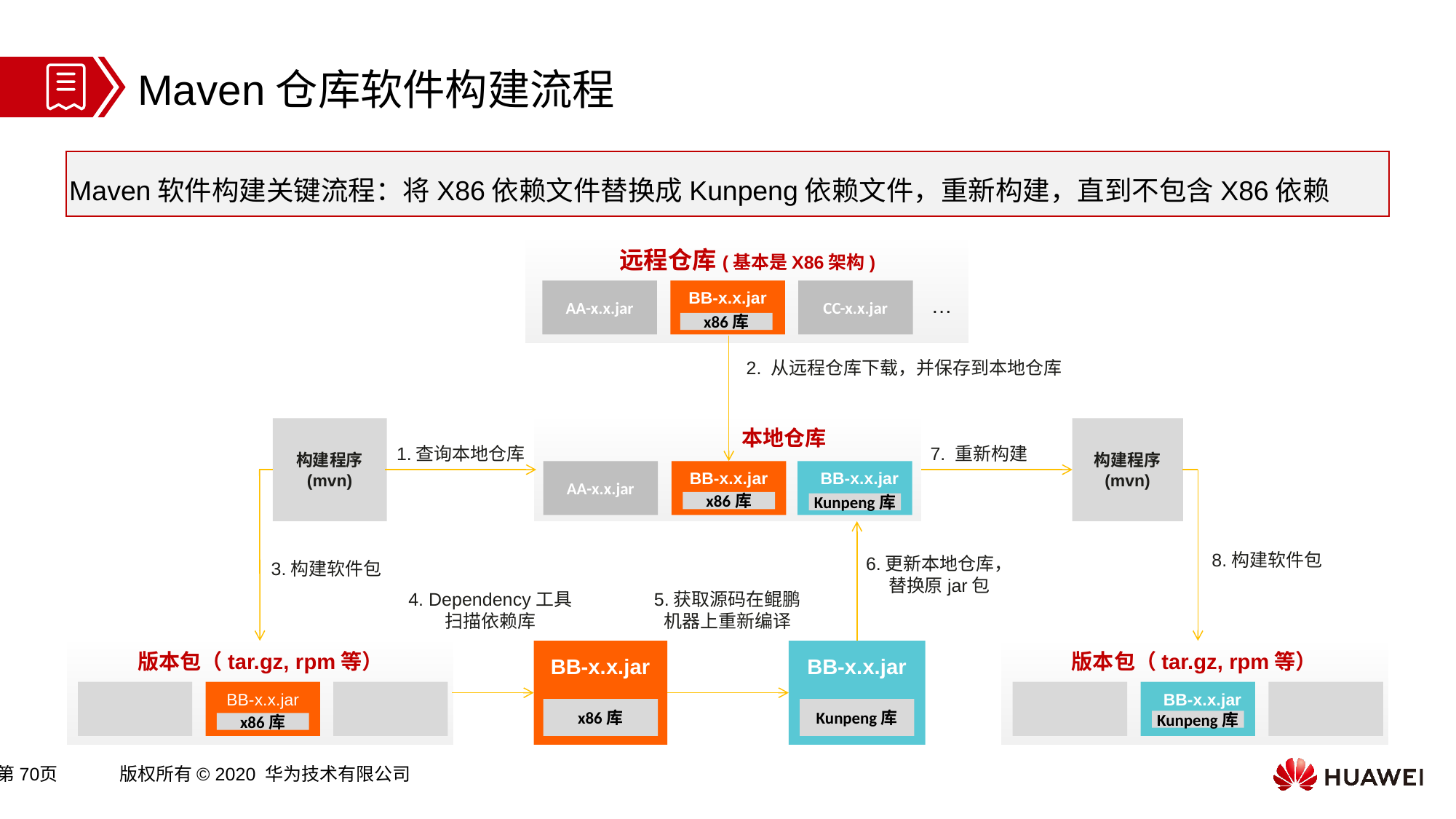

Maven仓库软件构建流程

Maven软件构建关键流程：将X86依赖文件替换成Kunpeng依赖文件，重新构建，直到不包含X86依赖
远程仓库(基本是X86架构)

AA-x.x.jar
BB-x.x.jar

CC-x.x.jar
…
x86库
2. 从远程仓库下载，并保存到本地仓库
构建程序
(mvn)

构建程序
(mvn)
本地仓库
1.查询本地仓库
7. 重新构建
AA-x.x.jar
BB-x.x.jar

  BB-x.x.jar

x86库
Kunpeng库
8.构建软件包
6.更新本地仓库，
替换原jar包
3.构建软件包
4. Dependency工具
扫描依赖库
5.获取源码在鲲鹏
机器上重新编译

BB-x.x.jar
Kunpeng库

版本包（tar.gz, rpm等）
版本包（tar.gz, rpm等）
BB-x.x.jar

BB-x.x.jar

  BB-x.x.jar

x86库
Kunpeng库
x86库